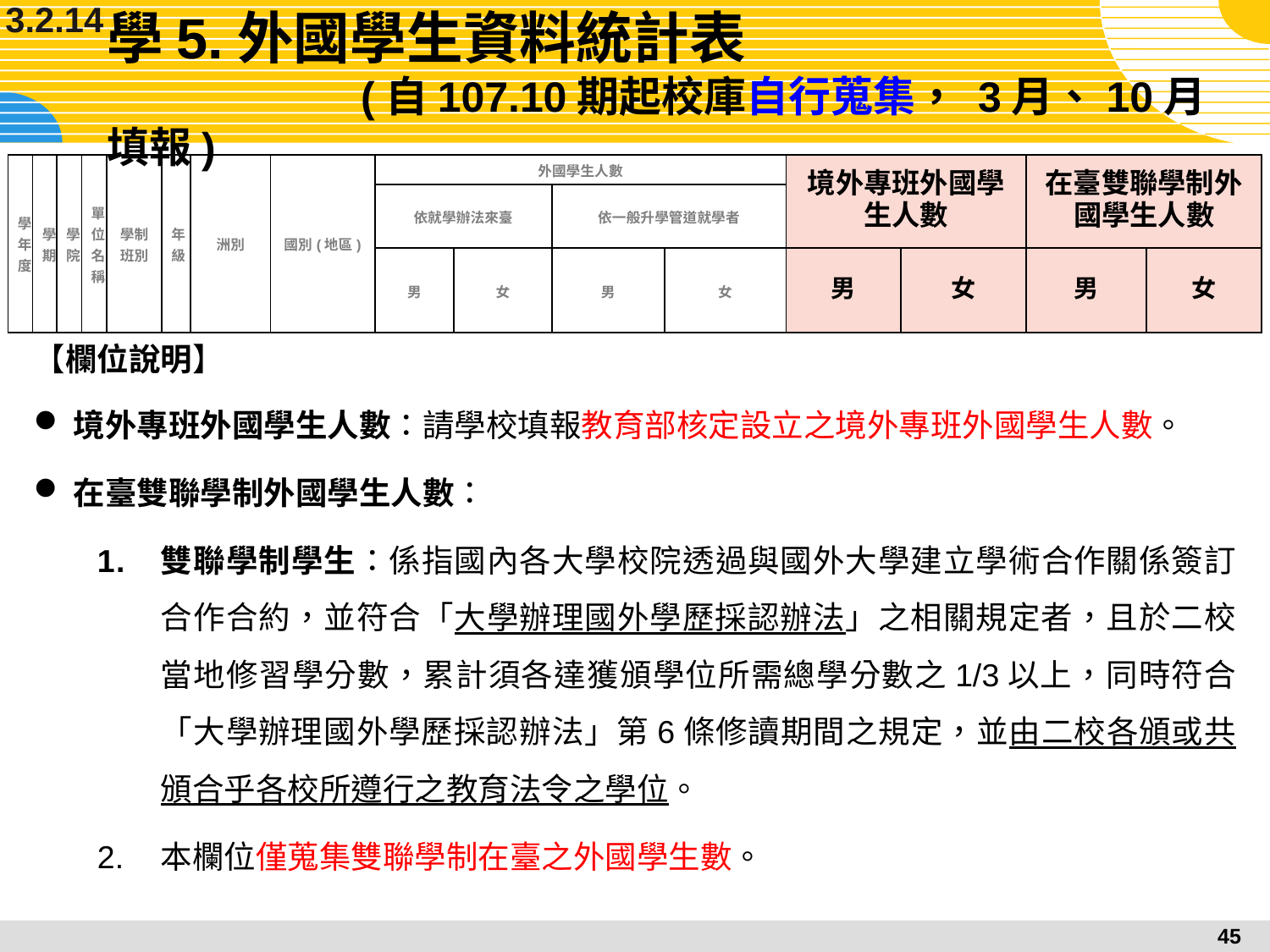

3.2.14
# 學5.外國學生資料統計表 (自107.10期起校庫自行蒐集， 3月、10月填報)
| 學年度 | 學期 | 學院 | 單位 名稱 | 學制 班別 | 年級 | 洲別 | 國別(地區) | 外國學生人數 |  |  |  | 境外專班外國學生人數 |  | 在臺雙聯學制外國學生人數 |  |
| --- | --- | --- | --- | --- | --- | --- | --- | --- | --- | --- | --- | --- | --- | --- | --- |
|  |  |  |  |  |  |  |  | 依就學辦法來臺 |  | 依一般升學管道就學者 |  |  |  |  |  |
|  |  |  |  |  |  |  |  | 男 | 女 | 男 | 女 | 男 | 女 | 男 | 女 |
【欄位說明】
境外專班外國學生人數：請學校填報教育部核定設立之境外專班外國學生人數。
在臺雙聯學制外國學生人數：
雙聯學制學生：係指國內各大學校院透過與國外大學建立學術合作關係簽訂合作合約，並符合「大學辦理國外學歷採認辦法」之相關規定者，且於二校當地修習學分數，累計須各達獲頒學位所需總學分數之1/3以上，同時符合「大學辦理國外學歷採認辦法」第6條修讀期間之規定，並由二校各頒或共頒合乎各校所遵行之教育法令之學位。
本欄位僅蒐集雙聯學制在臺之外國學生數。